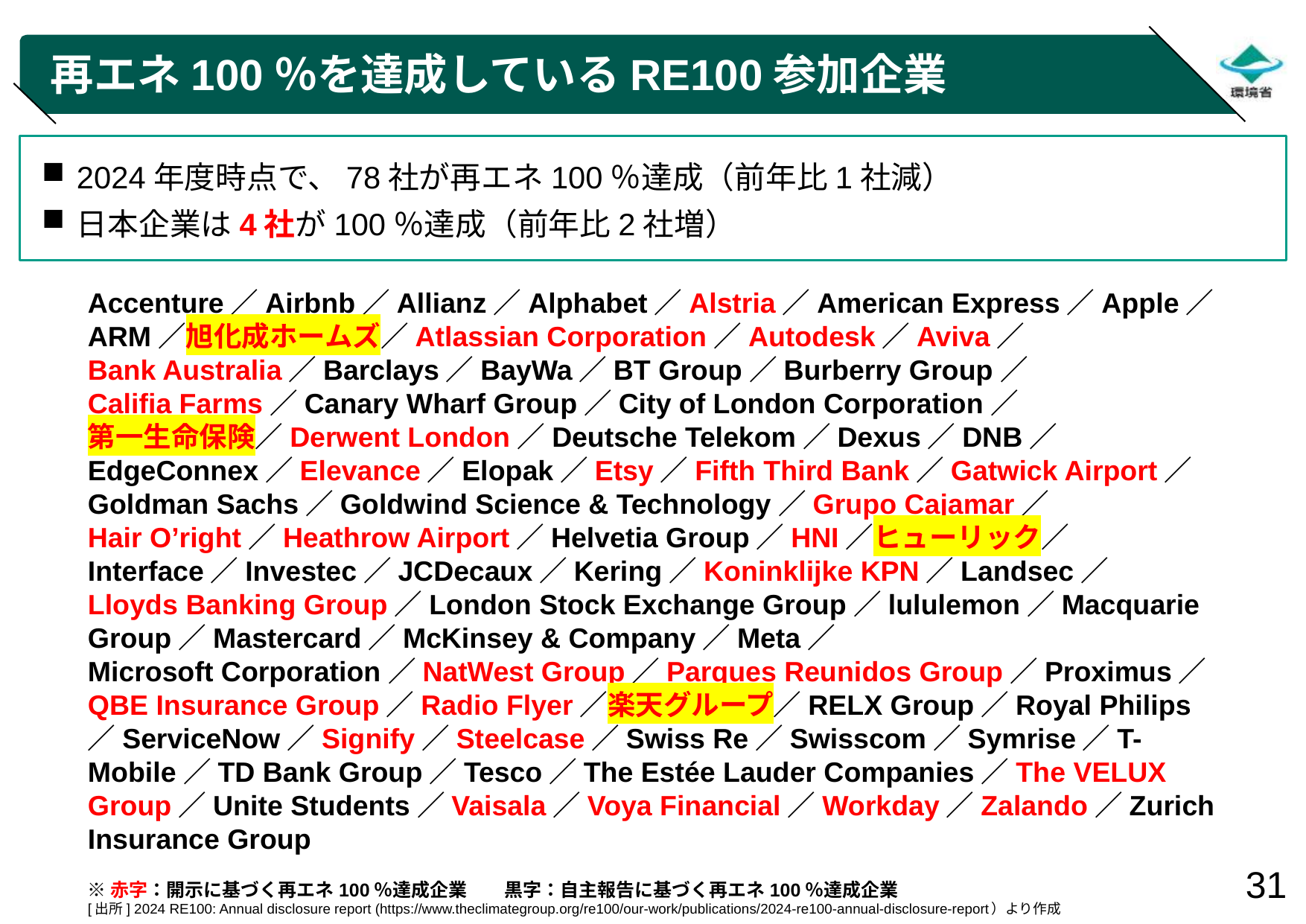

# 再エネ100％を達成しているRE100参加企業
2024年度時点で、78社が再エネ100％達成（前年比1社減）
日本企業は4社が100％達成（前年比2社増）
Accenture／Airbnb／Allianz／Alphabet／Alstria／American Express／Apple／ARM／旭化成ホームズ／Atlassian Corporation／Autodesk／Aviva／
Bank Australia／Barclays／BayWa／BT Group／Burberry Group／
Califia Farms／Canary Wharf Group／City of London Corporation／
第一生命保険／Derwent London／Deutsche Telekom／Dexus／DNB／EdgeConnex／Elevance／Elopak／Etsy／Fifth Third Bank／Gatwick Airport／Goldman Sachs／Goldwind Science & Technology／Grupo Cajamar／
Hair O’right／Heathrow Airport／Helvetia Group／HNI／ヒューリック／
Interface／Investec／JCDecaux／Kering／Koninklijke KPN／Landsec／
Lloyds Banking Group／London Stock Exchange Group／lululemon／Macquarie Group／Mastercard／McKinsey & Company／Meta／
Microsoft Corporation／NatWest Group／Parques Reunidos Group／Proximus／QBE Insurance Group／Radio Flyer／楽天グループ／RELX Group／Royal Philips／ServiceNow／Signify／Steelcase／Swiss Re／Swisscom／Symrise／T-Mobile／TD Bank Group／Tesco／The Estée Lauder Companies／The VELUX Group／Unite Students／Vaisala／Voya Financial／Workday／Zalando／Zurich Insurance Group
※赤字：開示に基づく再エネ100％達成企業　　黒字：自主報告に基づく再エネ100％達成企業
[出所] 2024 RE100: Annual disclosure report (https://www.theclimategroup.org/re100/our-work/publications/2024-re100-annual-disclosure-report）より作成